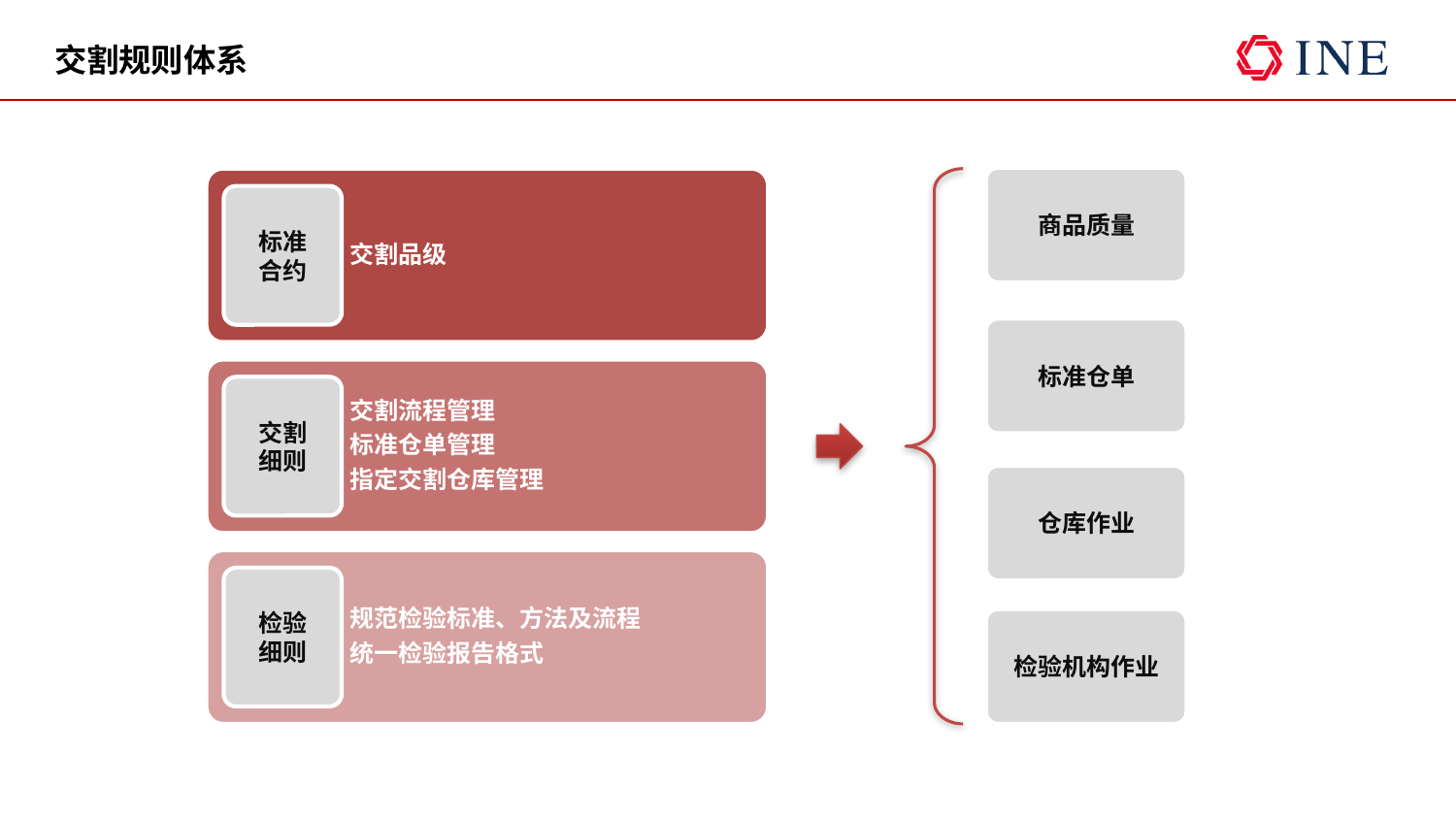

# 交割规则体系
商品质量
交割品级
标准
合约

标准仓单
交割流程管理
标准仓单管理
指定交割仓库管理
交割
细则

仓库作业
规范检验标准、方法及流程
统一检验报告格式
检验
细则
检验机构作业